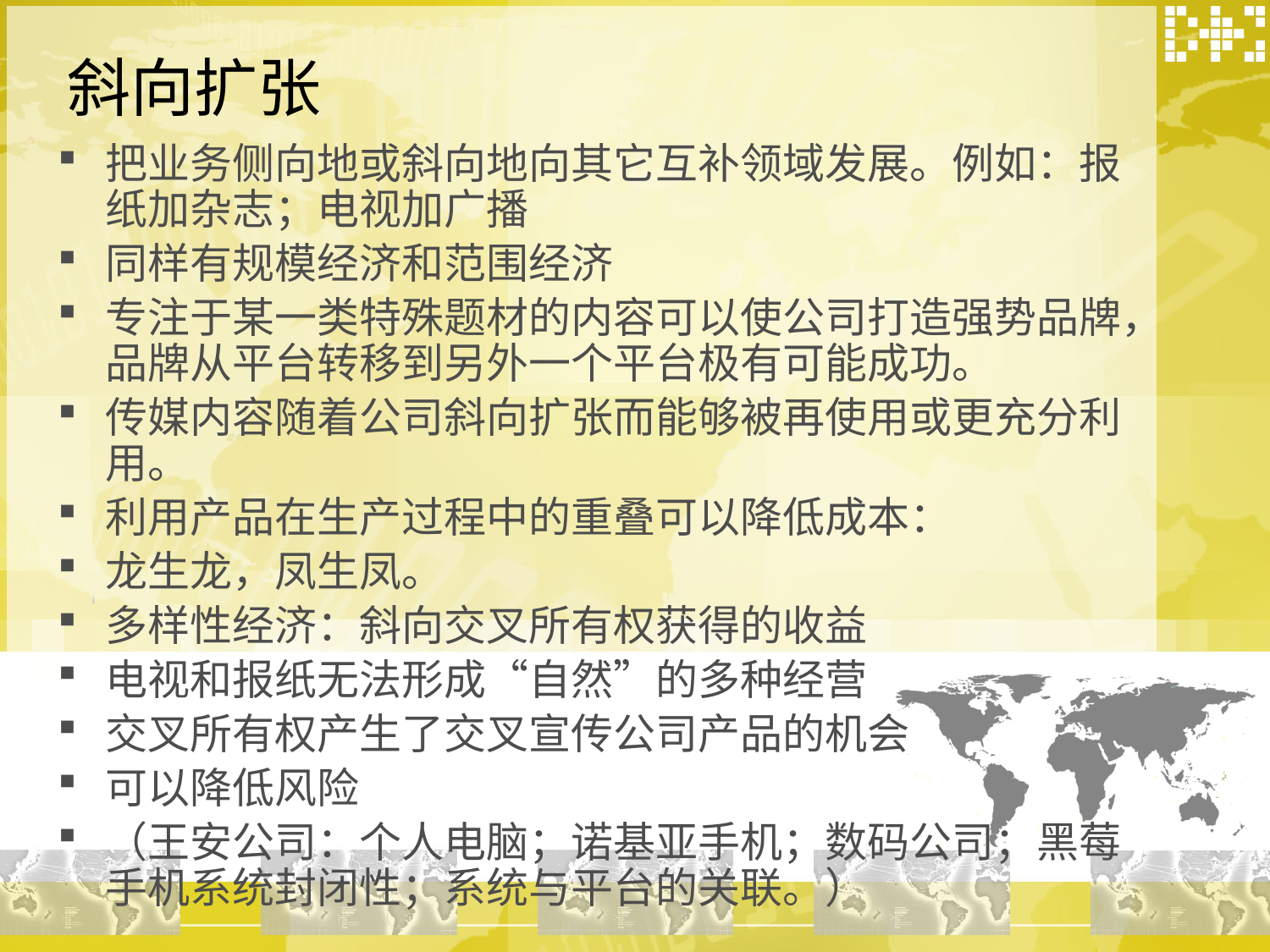

# 斜向扩张
把业务侧向地或斜向地向其它互补领域发展。例如：报纸加杂志；电视加广播
同样有规模经济和范围经济
专注于某一类特殊题材的内容可以使公司打造强势品牌，品牌从平台转移到另外一个平台极有可能成功。
传媒内容随着公司斜向扩张而能够被再使用或更充分利用。
利用产品在生产过程中的重叠可以降低成本：
龙生龙，凤生凤。
多样性经济：斜向交叉所有权获得的收益
电视和报纸无法形成“自然”的多种经营
交叉所有权产生了交叉宣传公司产品的机会
可以降低风险
（王安公司：个人电脑；诺基亚手机；数码公司；黑莓手机系统封闭性；系统与平台的关联。）